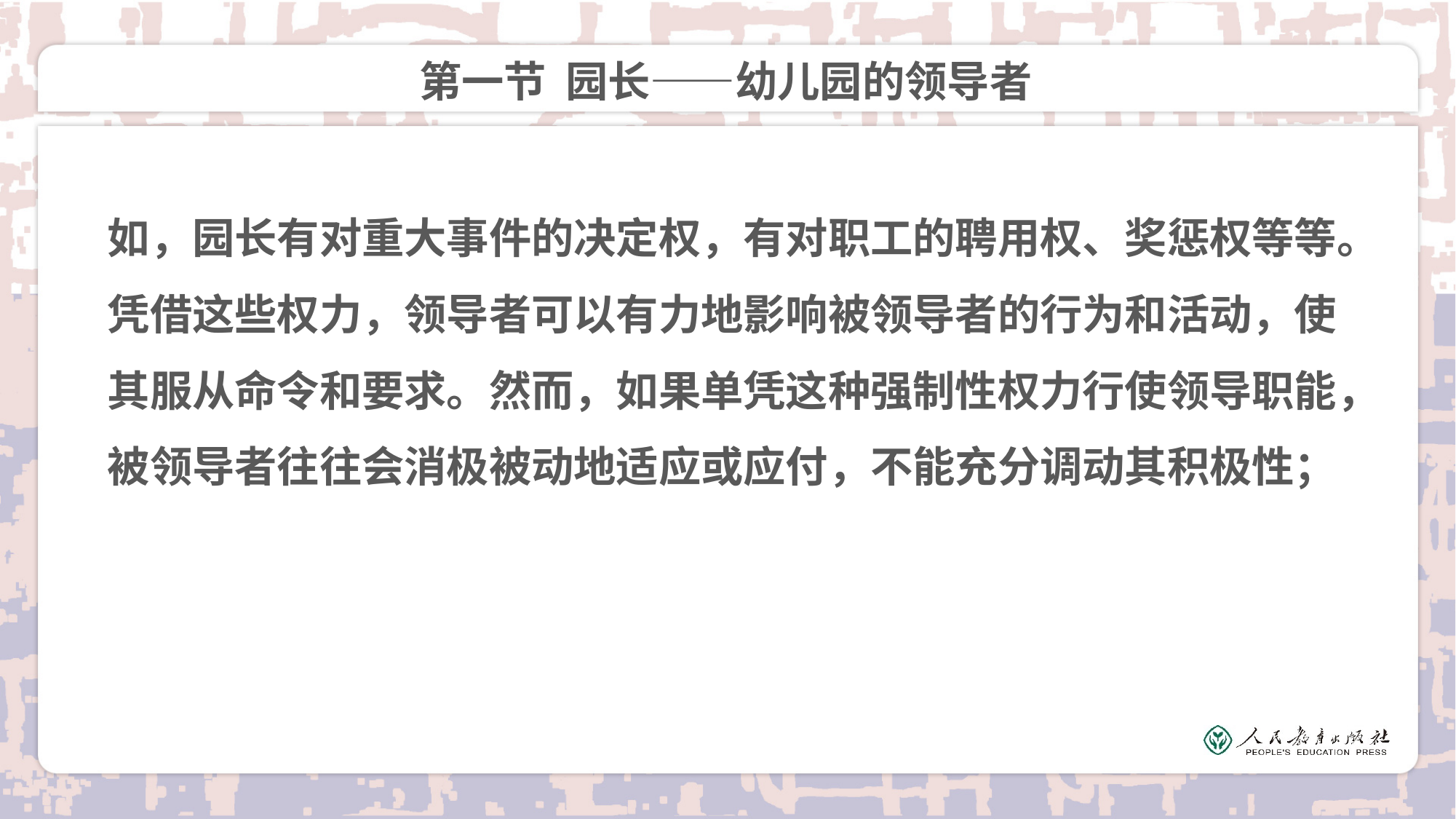

# 第一节  园长——幼儿园的领导者
如，园长有对重大事件的决定权，有对职工的聘用权、奖惩权等等。凭借这些权力，领导者可以有力地影响被领导者的行为和活动，使其服从命令和要求。然而，如果单凭这种强制性权力行使领导职能，被领导者往往会消极被动地适应或应付，不能充分调动其积极性；